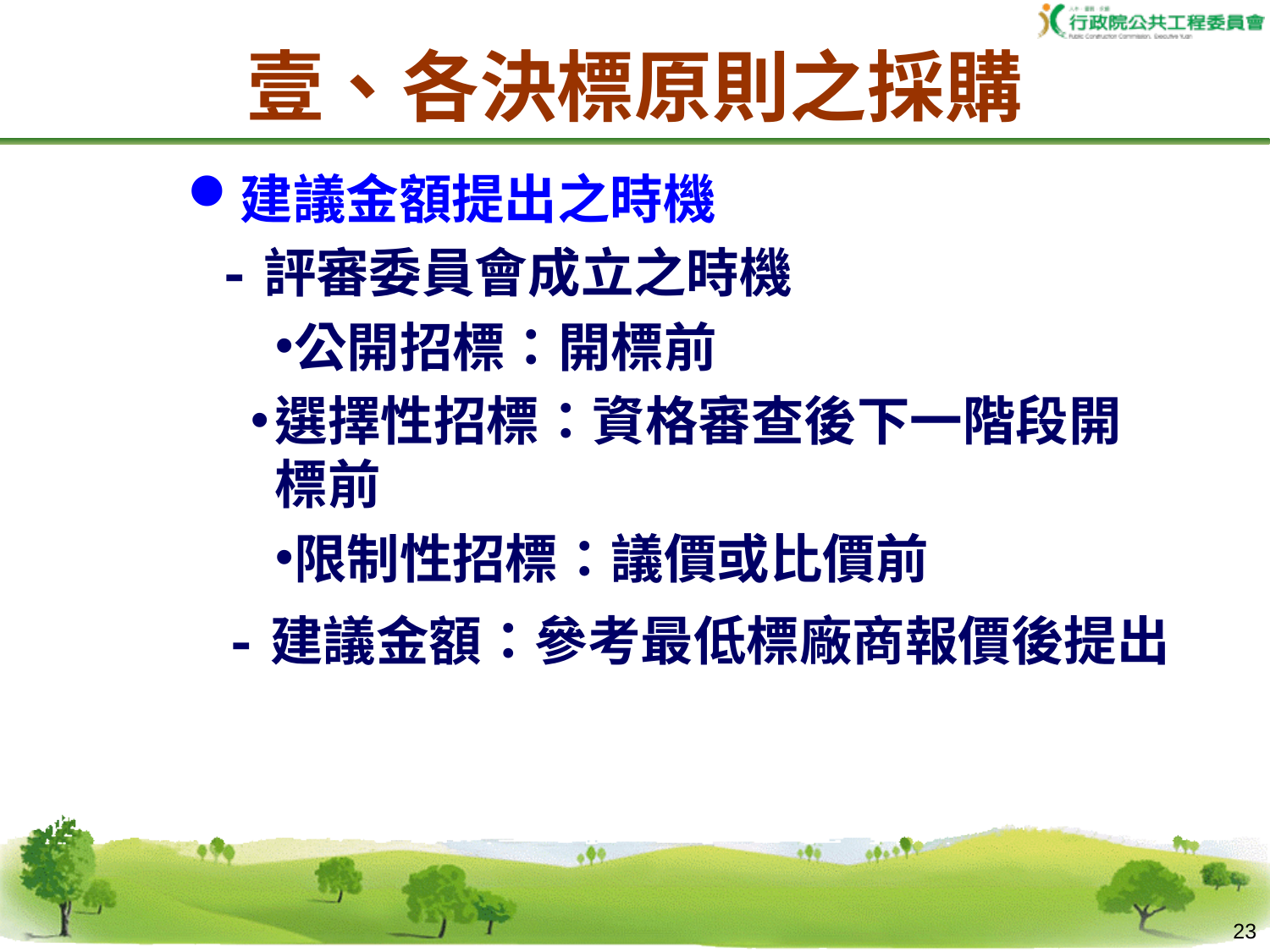

壹、各決標原則之採購
建議金額提出之時機
 -評審委員會成立之時機
公開招標：開標前
選擇性招標：資格審查後下一階段開標前
限制性招標：議價或比價前
-建議金額：參考最低標廠商報價後提出

23